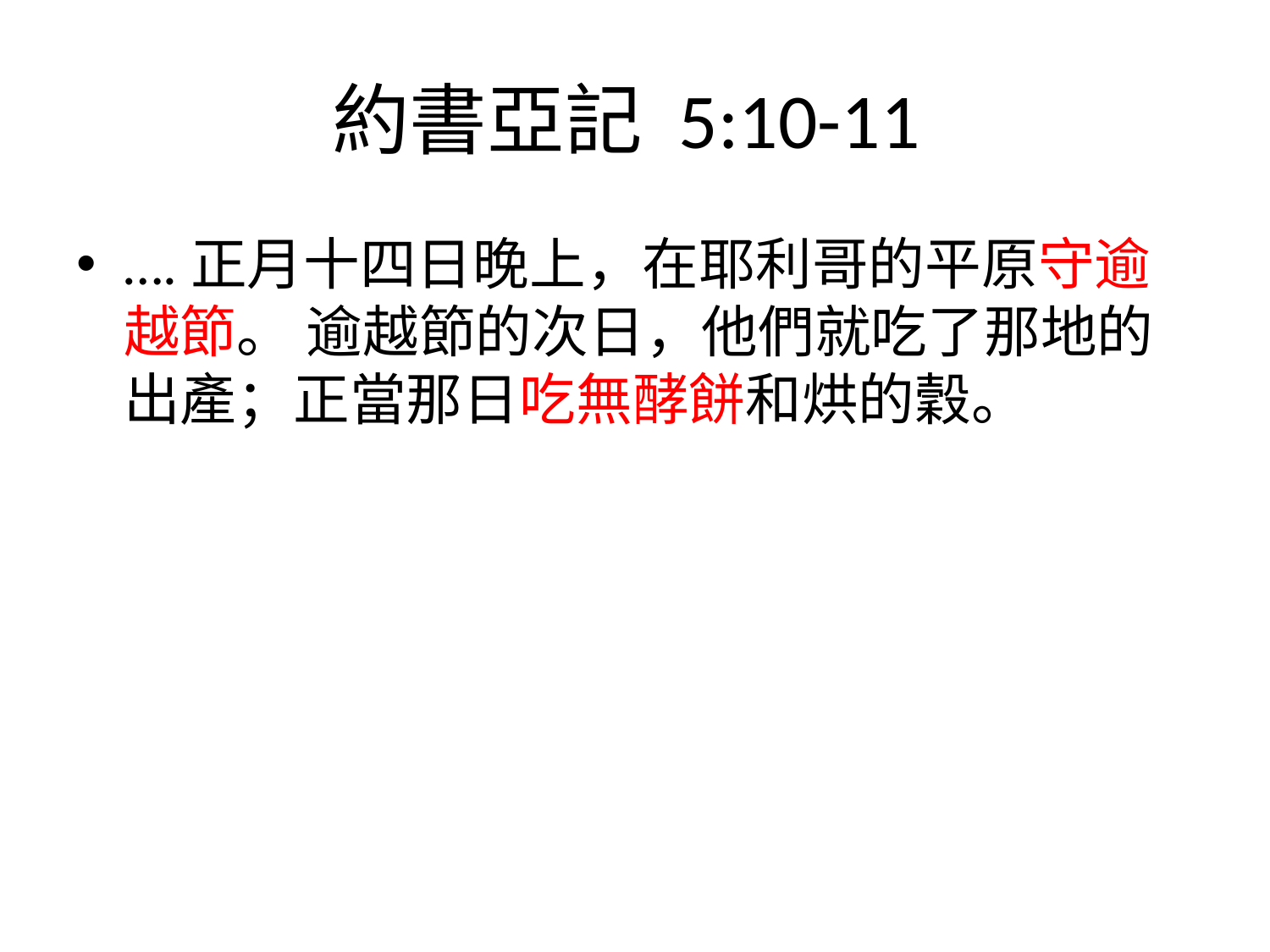

# 約書亞記‬ ‭5:10-11‬
….正月十四日晚上，在耶利哥的平原守逾越節。 逾越節的次日，他們就吃了那地的出產；正當那日吃無酵餅和烘的穀。